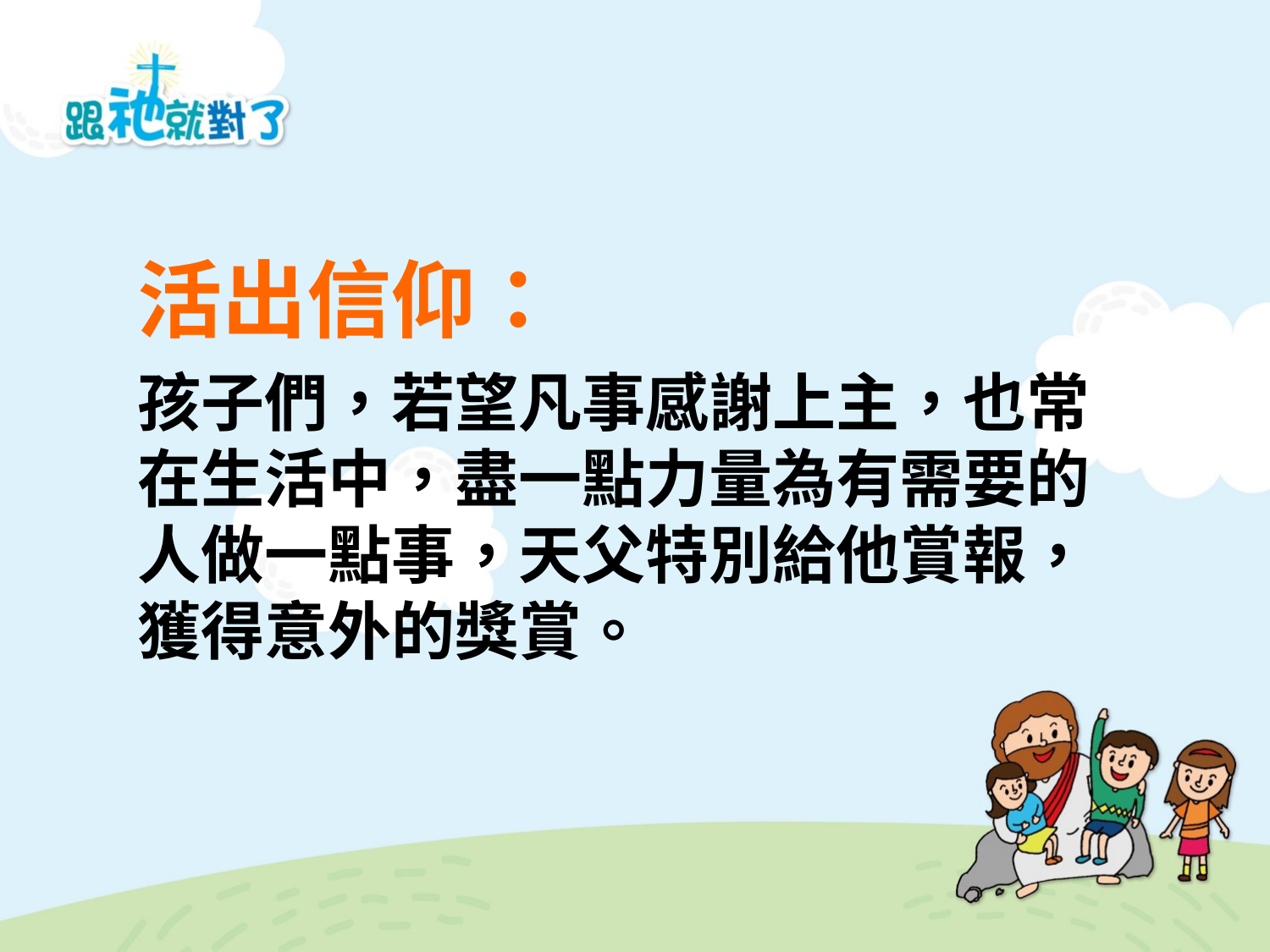

活出信仰：
孩子們，若望凡事感謝上主，也常在生活中，盡一點力量為有需要的人做一點事，天父特別給他賞報，獲得意外的獎賞。